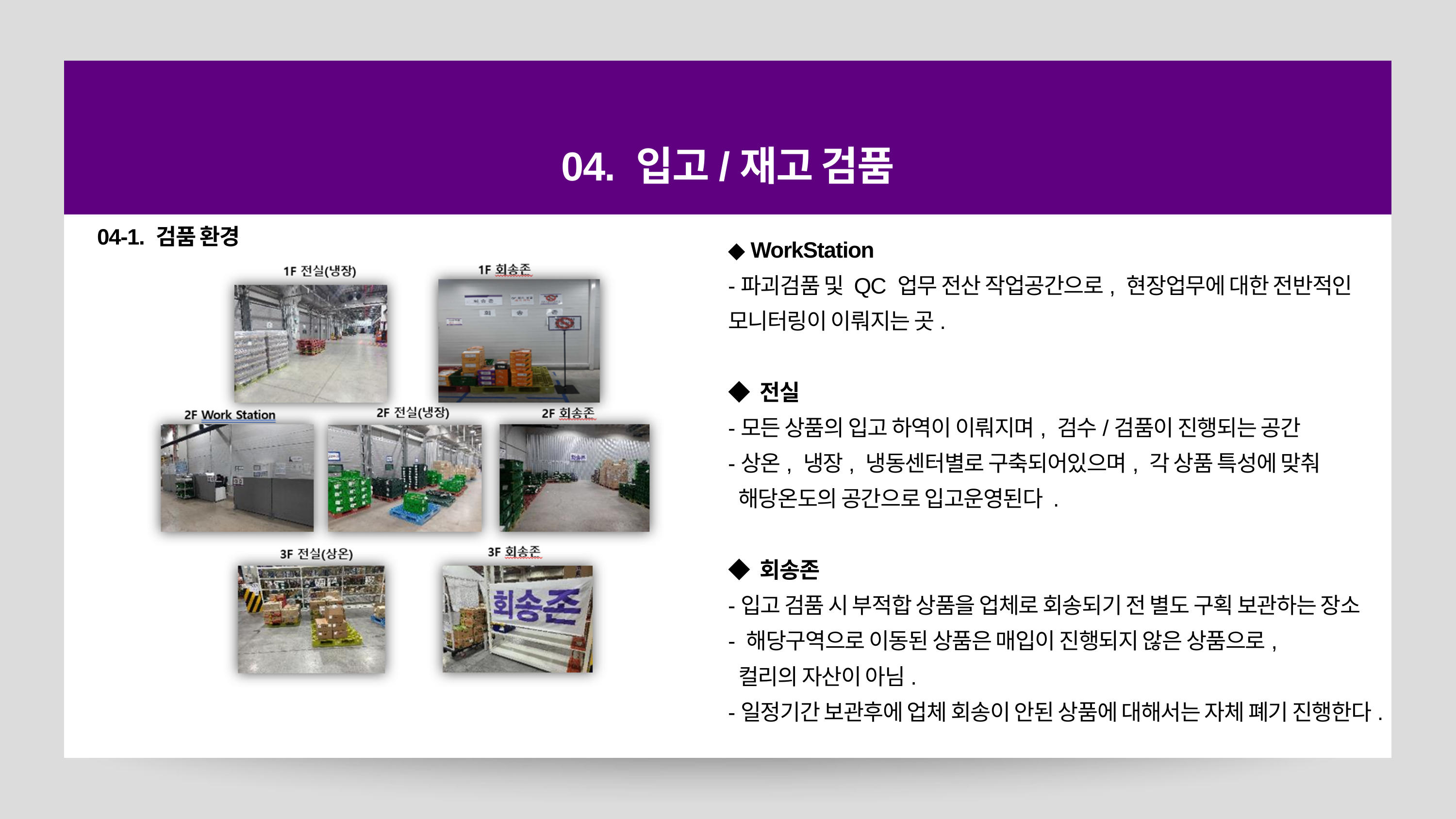

04. 입고/재고 검품
04-1. 검품 환경
◆ WorkStation
-파괴검품 및 QC 업무 전산 작업공간으로, 현장업무에 대한 전반적인 모니터링이 이뤄지는 곳.

◆ 전실
-모든 상품의 입고 하역이 이뤄지며, 검수/검품이 진행되는 공간
-상온, 냉장, 냉동센터별로 구축되어있으며, 각 상품 특성에 맞춰
 해당온도의 공간으로 입고운영된다 .

◆ 회송존
-입고 검품 시 부적합 상품을 업체로 회송되기 전 별도 구획 보관하는 장소
- 해당구역으로 이동된 상품은 매입이 진행되지 않은 상품으로,
 컬리의 자산이 아님.
-일정기간 보관후에 업체 회송이 안된 상품에 대해서는 자체 폐기 진행한다.